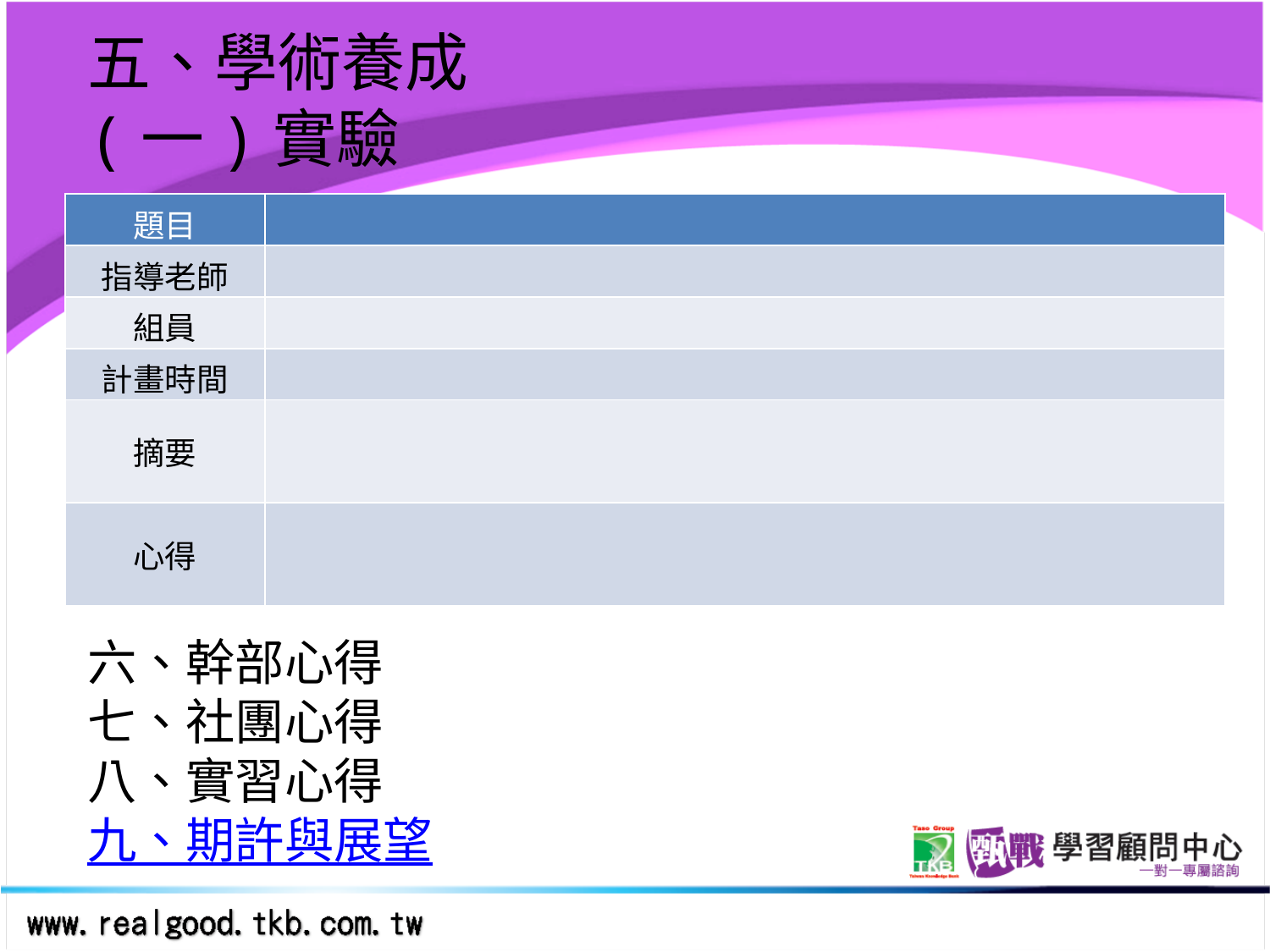

五、學術養成
(一)實驗

六、幹部心得
七、社團心得
八、實習心得
九、期許與展望

| 題目 |  |
| --- | --- |
| 指導老師 |  |
| 組員 |  |
| 計畫時間 |  |
| 摘要 |  |
| 心得 |  |